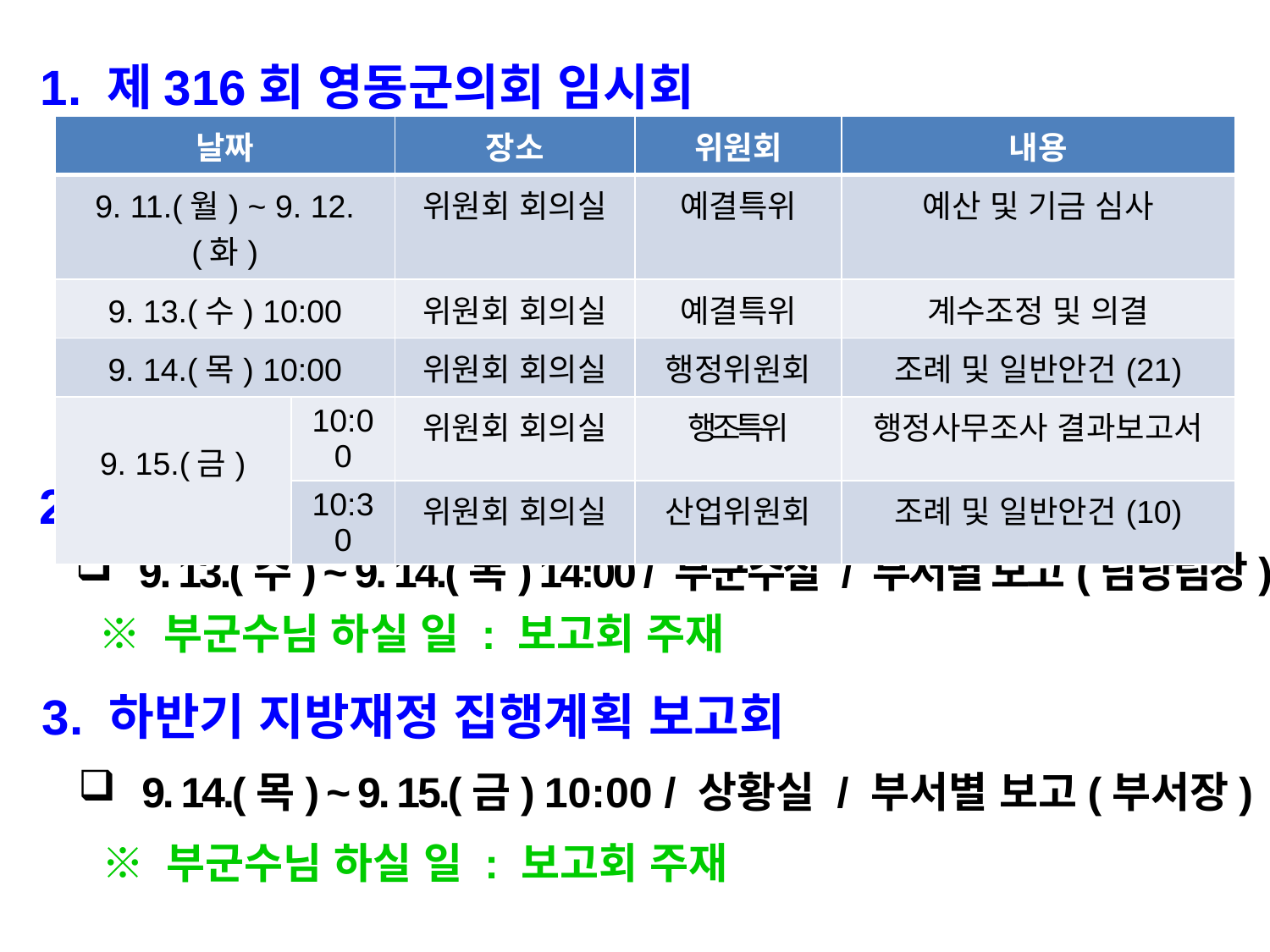

1. 제316회 영동군의회 임시회
| 날짜 |  | 장소 | 위원회 | 내용 |
| --- | --- | --- | --- | --- |
| 9. 11.(월) ~ 9. 12.(화) |  | 위원회 회의실 | 예결특위 | 예산 및 기금 심사 |
| 9. 13.(수) 10:00 |  | 위원회 회의실 | 예결특위 | 계수조정 및 의결 |
| 9. 14.(목) 10:00 |  | 위원회 회의실 | 행정위원회 | 조례 및 일반안건(21) |
| 9. 15.(금) | 10:00 | 위원회 회의실 | 행조특위 | 행정사무조사 결과보고서 |
|  | 10:30 | 위원회 회의실 | 산업위원회 | 조례 및 일반안건(10) |
  2. `24년 시군종합평가 정량지표(미달성) 추진상황 보고회
9. 13.(수) ~ 9. 14.(목) 14:00 / 부군수실 / 부서별 보고(담당팀장)
  ※ 부군수님 하실 일 : 보고회 주재

  3. 하반기 지방재정 집행계획 보고회
9. 14.(목) ~ 9. 15.(금) 10:00 / 상황실 / 부서별 보고(부서장)
  ※ 부군수님 하실 일 : 보고회 주재